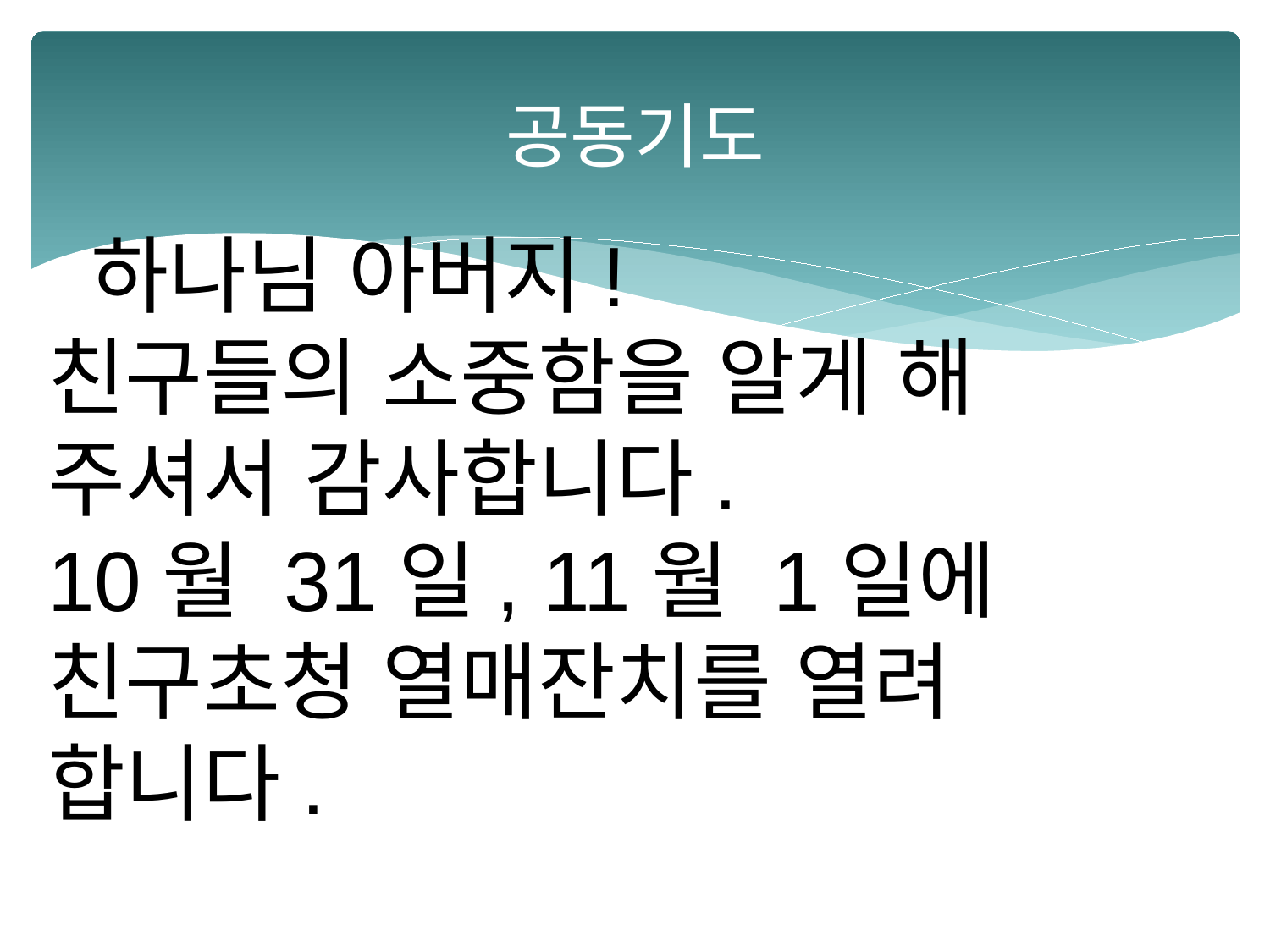

# 공동기도

 하나님 아버지!
친구들의 소중함을 알게 해
주셔서 감사합니다.
10월 31일, 11월 1일에
친구초청 열매잔치를 열려
합니다.